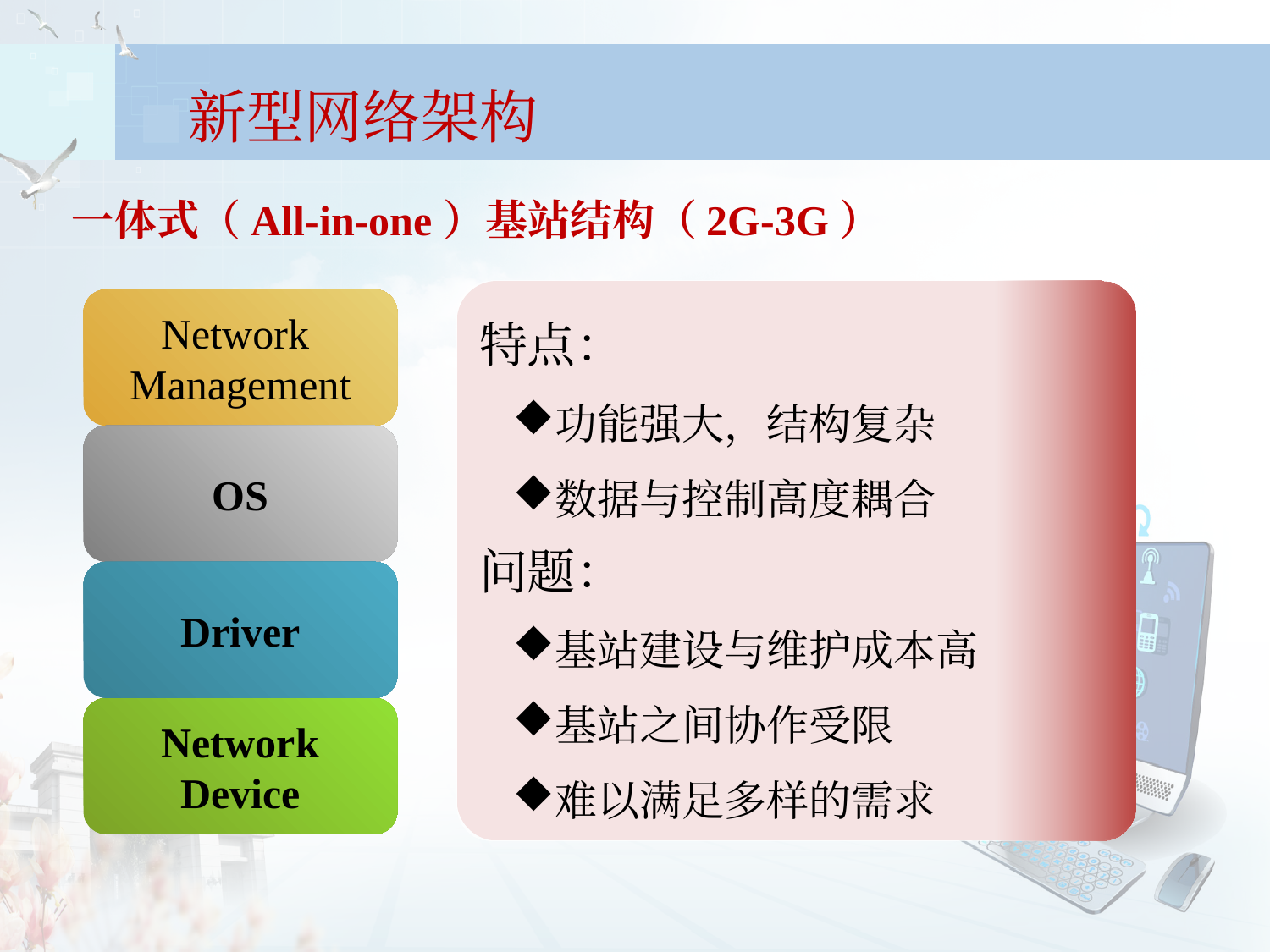

# 新型网络架构
一体式（All-in-one）基站结构（2G-3G）

特点：
功能强大，结构复杂
数据与控制高度耦合
问题：
基站建设与维护成本高
基站之间协作受限
难以满足多样的需求
Network
Management
OS
Driver
Network
Device